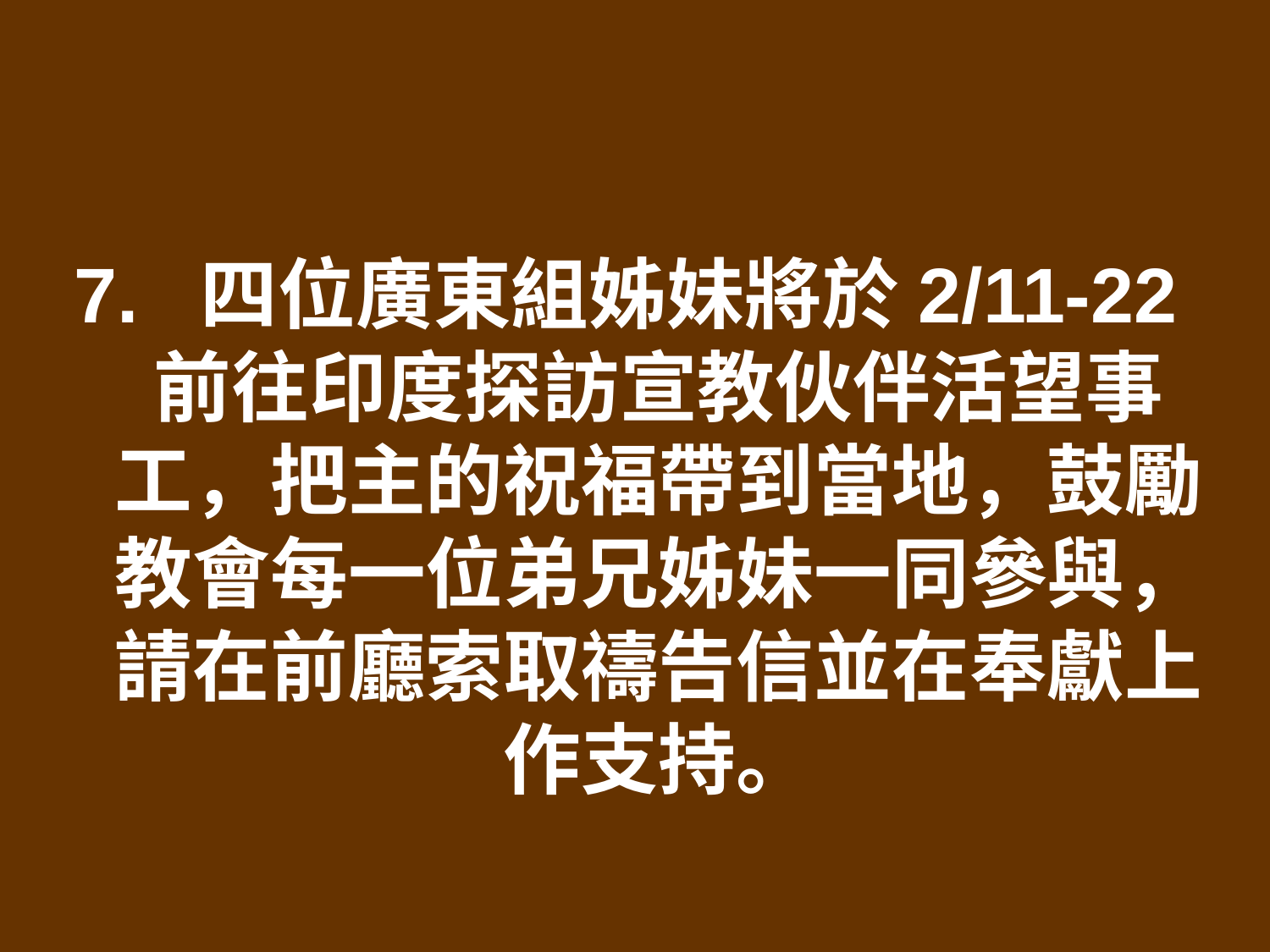

7.  四位廣東組姊妹將於2/11-22前往印度探訪宣教伙伴活望事工，把主的祝福帶到當地，鼓勵教會每一位弟兄姊妹一同參與，請在前廳索取禱告信並在奉獻上作支持。